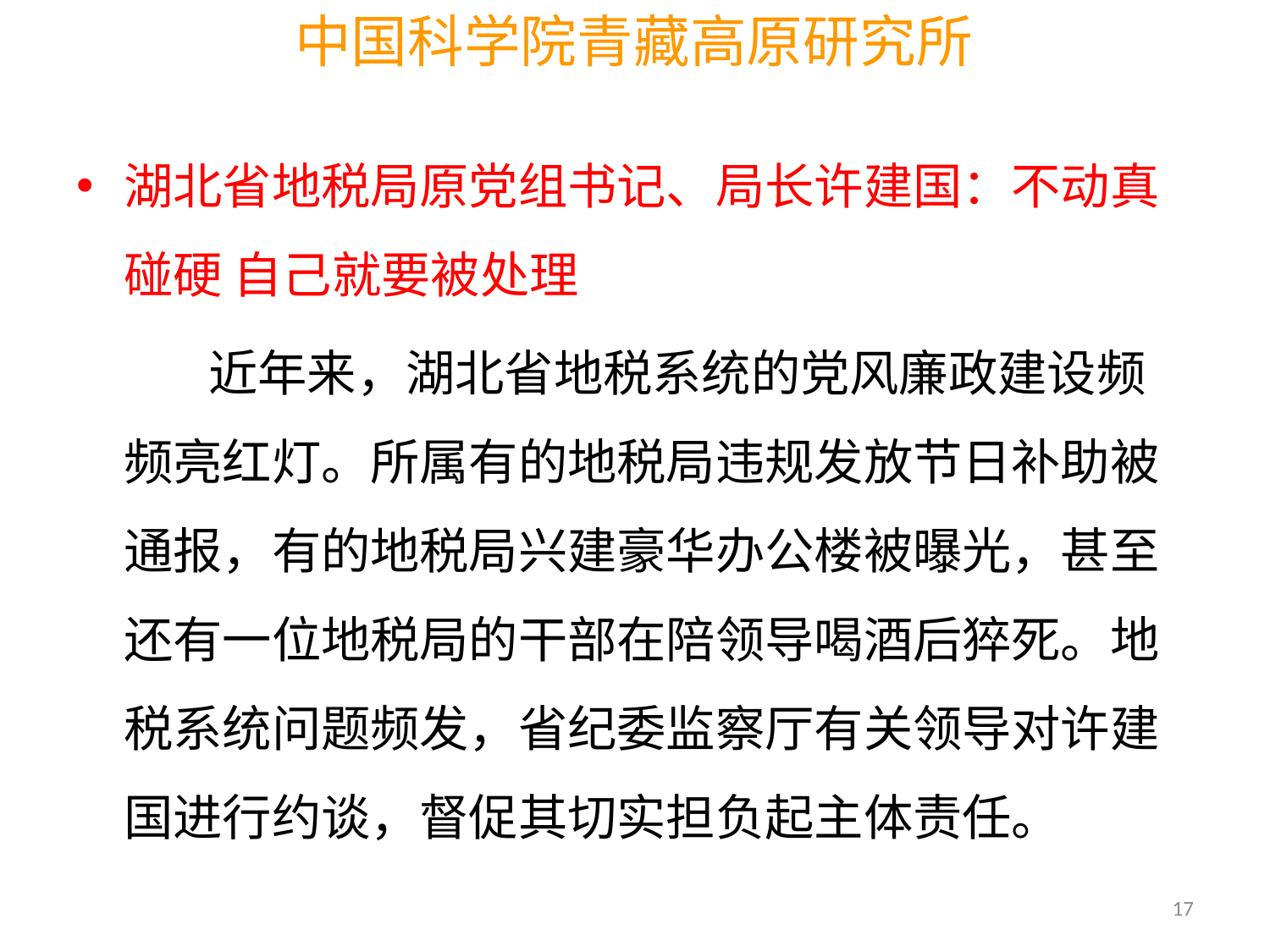

湖北省地税局原党组书记、局长许建国：不动真碰硬 自己就要被处理
  　　近年来，湖北省地税系统的党风廉政建设频频亮红灯。所属有的地税局违规发放节日补助被通报，有的地税局兴建豪华办公楼被曝光，甚至还有一位地税局的干部在陪领导喝酒后猝死。地税系统问题频发，省纪委监察厅有关领导对许建国进行约谈，督促其切实担负起主体责任。
17